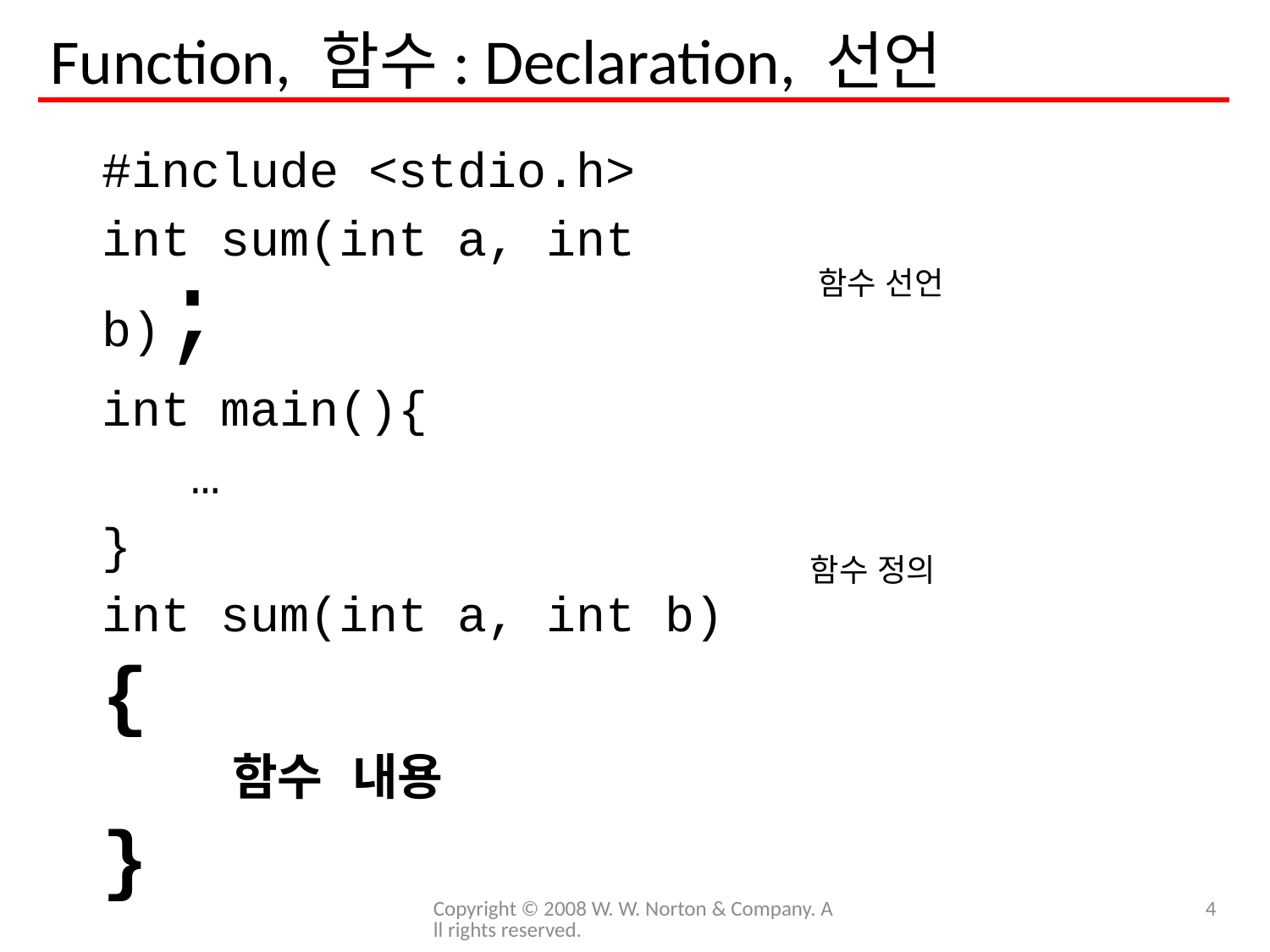

# Function, 함수: Declaration, 선언
#include <stdio.h>
int sum(int a, int b);
int main(){
   …
}
int sum(int a, int b)
{
    함수 내용
}
함수 선언
함수 정의
Copyright © 2008 W. W. Norton & Company. All rights reserved.
4